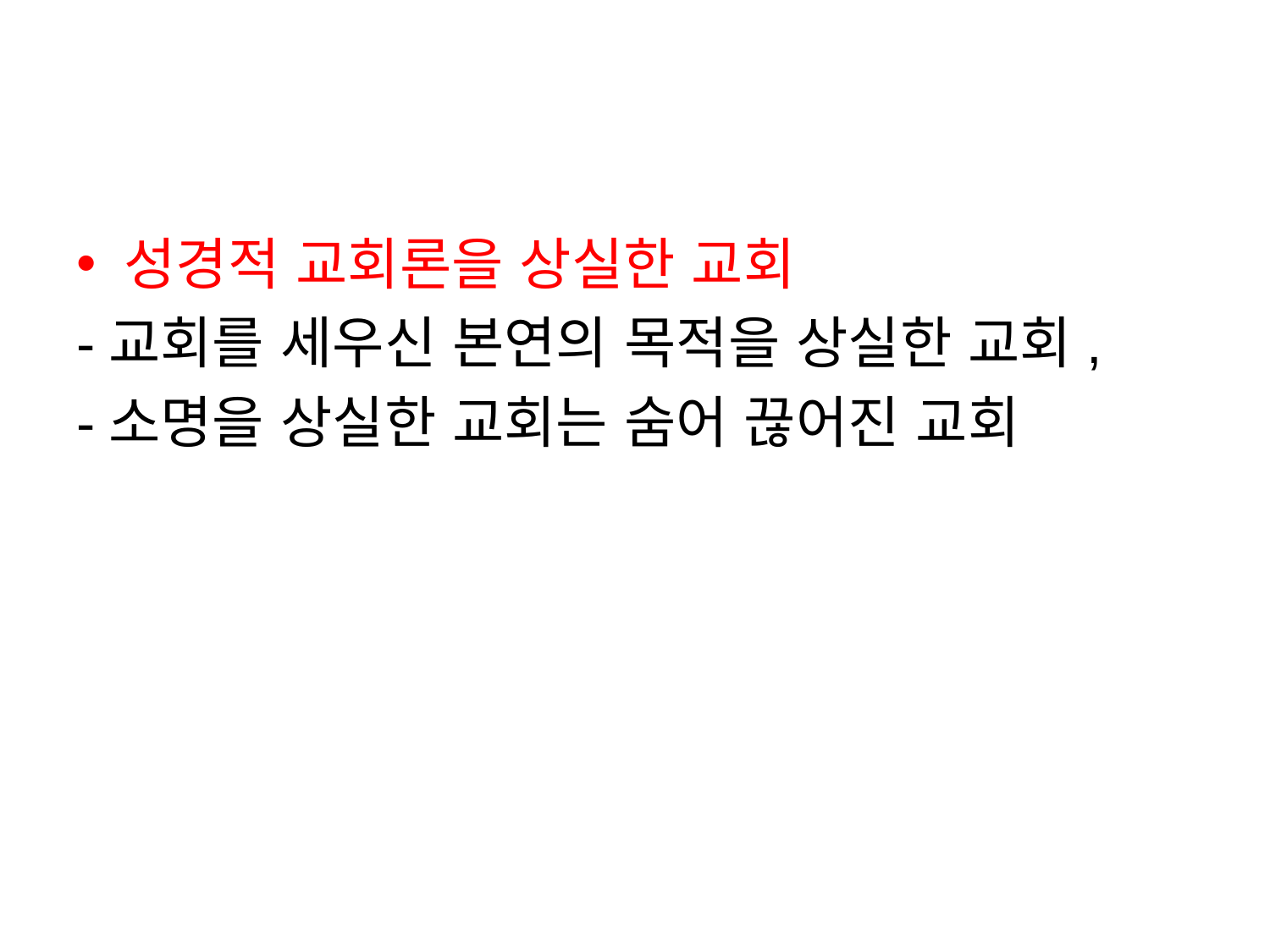

#
성경적 교회론을 상실한 교회
-교회를 세우신 본연의 목적을 상실한 교회,
-소명을 상실한 교회는 숨어 끊어진 교회